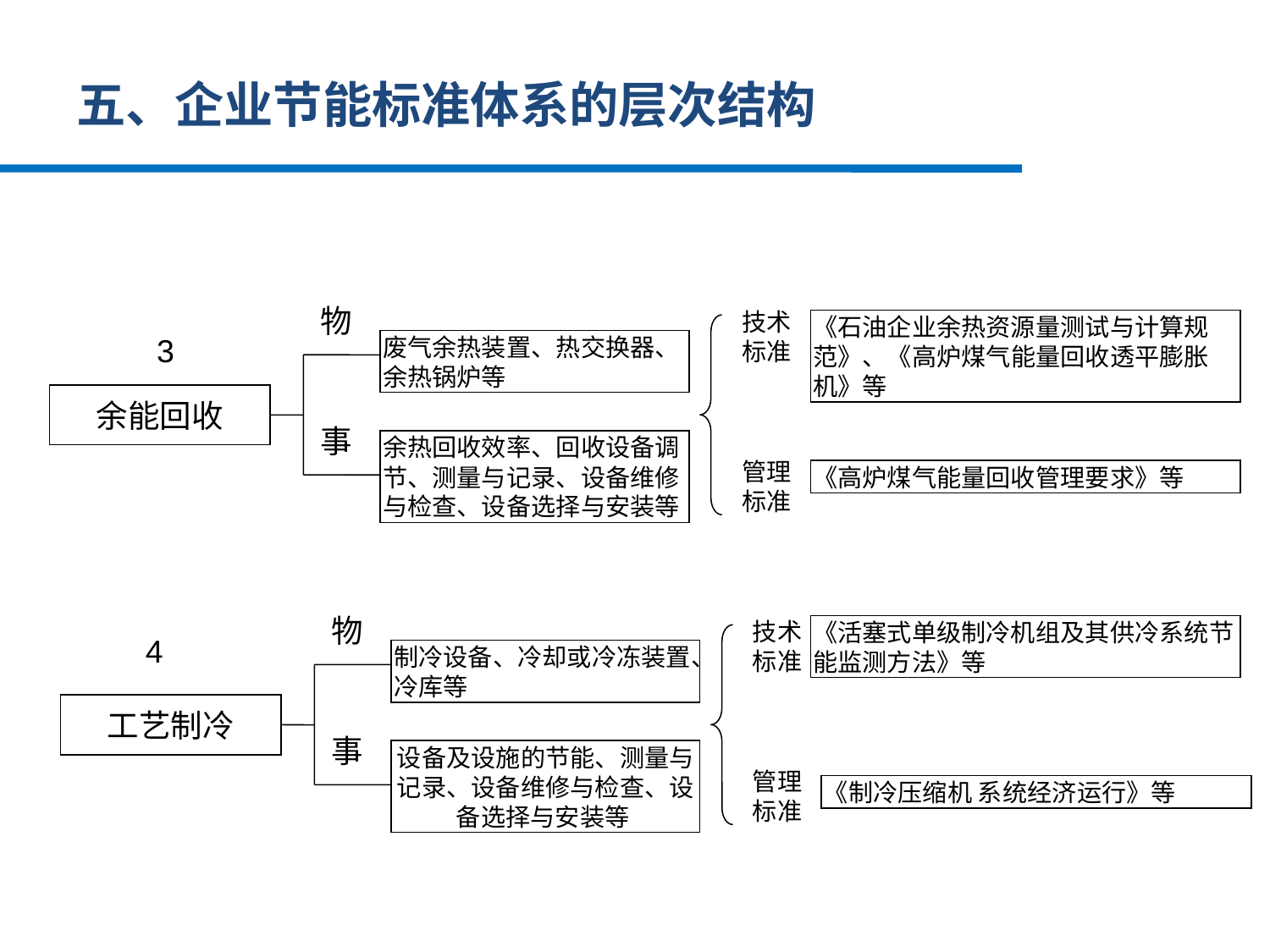

# 五、企业节能标准体系的层次结构
物
技术标准
《石油企业余热资源量测试与计算规范》、《高炉煤气能量回收透平膨胀机》等

3
废气余热装置、热交换器、余热锅炉等

余能回收

事
余热回收效率、回收设备调节、测量与记录、设备维修与检查、设备选择与安装等
管理标准
《高炉煤气能量回收管理要求》等

物
技术标准
《活塞式单级制冷机组及其供冷系统节能监测方法》等
4

制冷设备、冷却或冷冻装置、冷库等

工艺制冷

事
设备及设施的节能、测量与记录、设备维修与检查、设备选择与安装等
管理标准
《制冷压缩机 系统经济运行》等